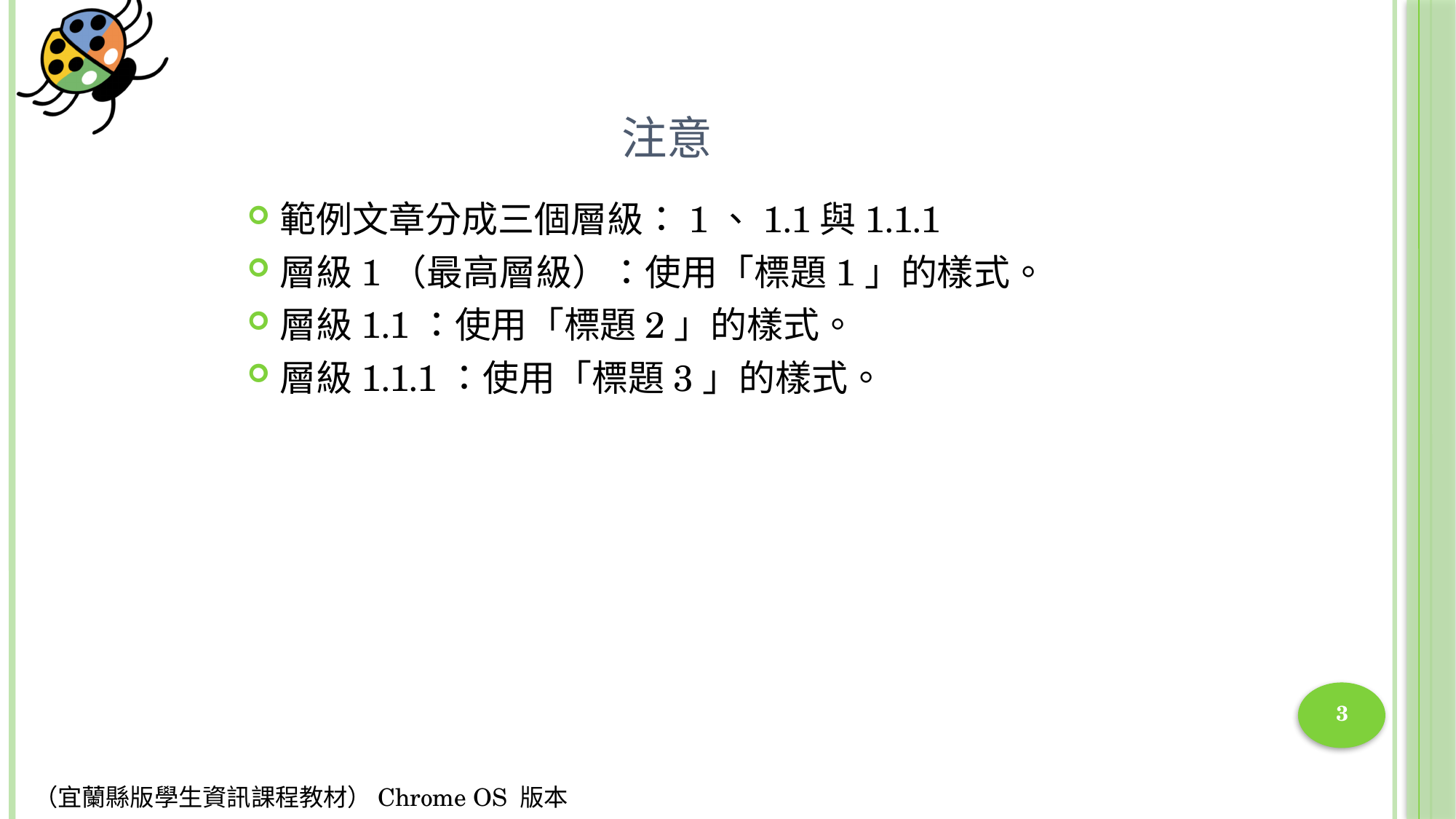

# 注意
範例文章分成三個層級：1、1.1與1.1.1
層級1（最高層級）：使用「標題1」的樣式。
層級1.1：使用「標題2」的樣式。
層級1.1.1：使用「標題3」的樣式。

3